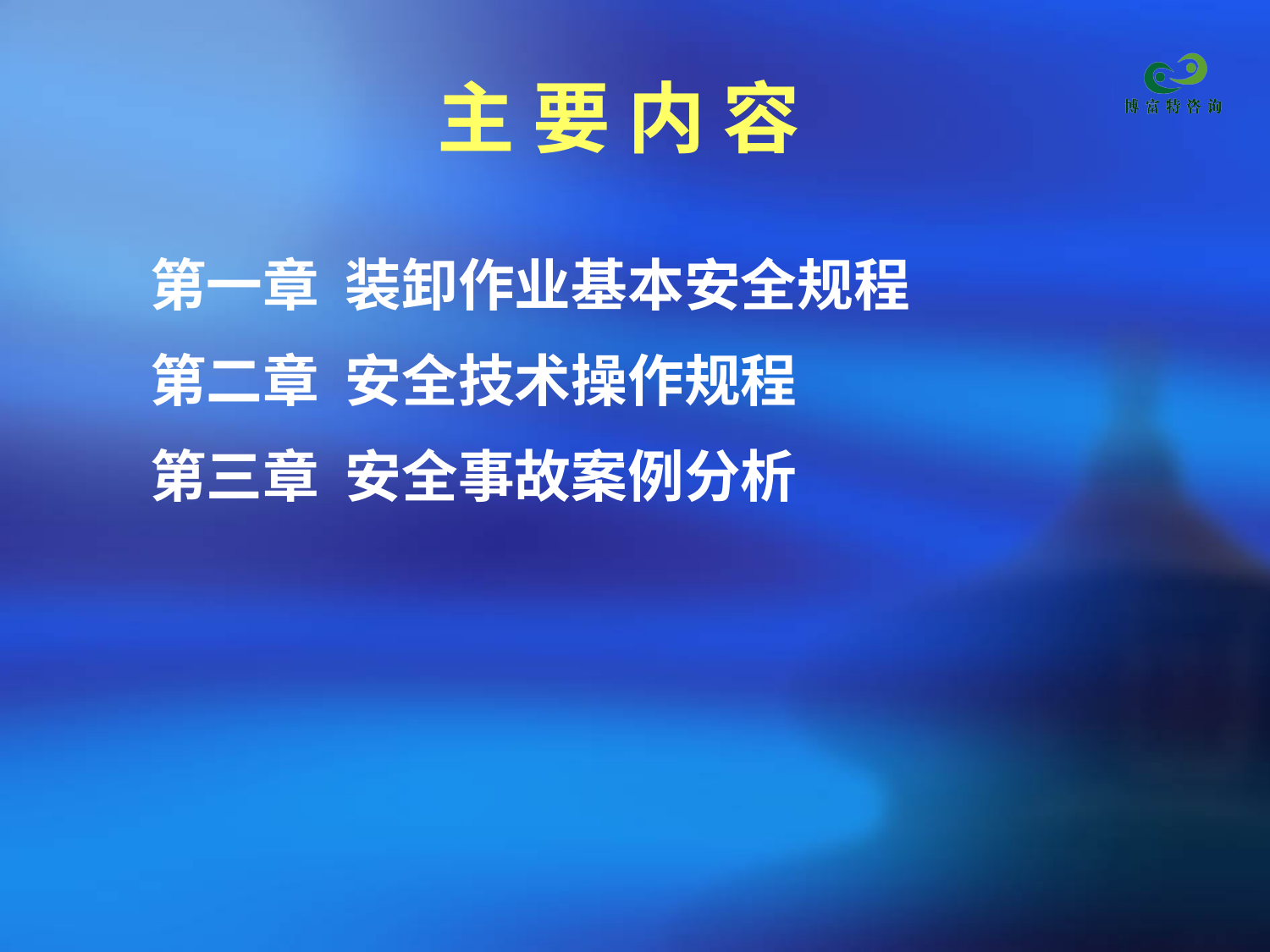

主 要 内 容
第一章  装卸作业基本安全规程
第二章  安全技术操作规程
第三章  安全事故案例分析